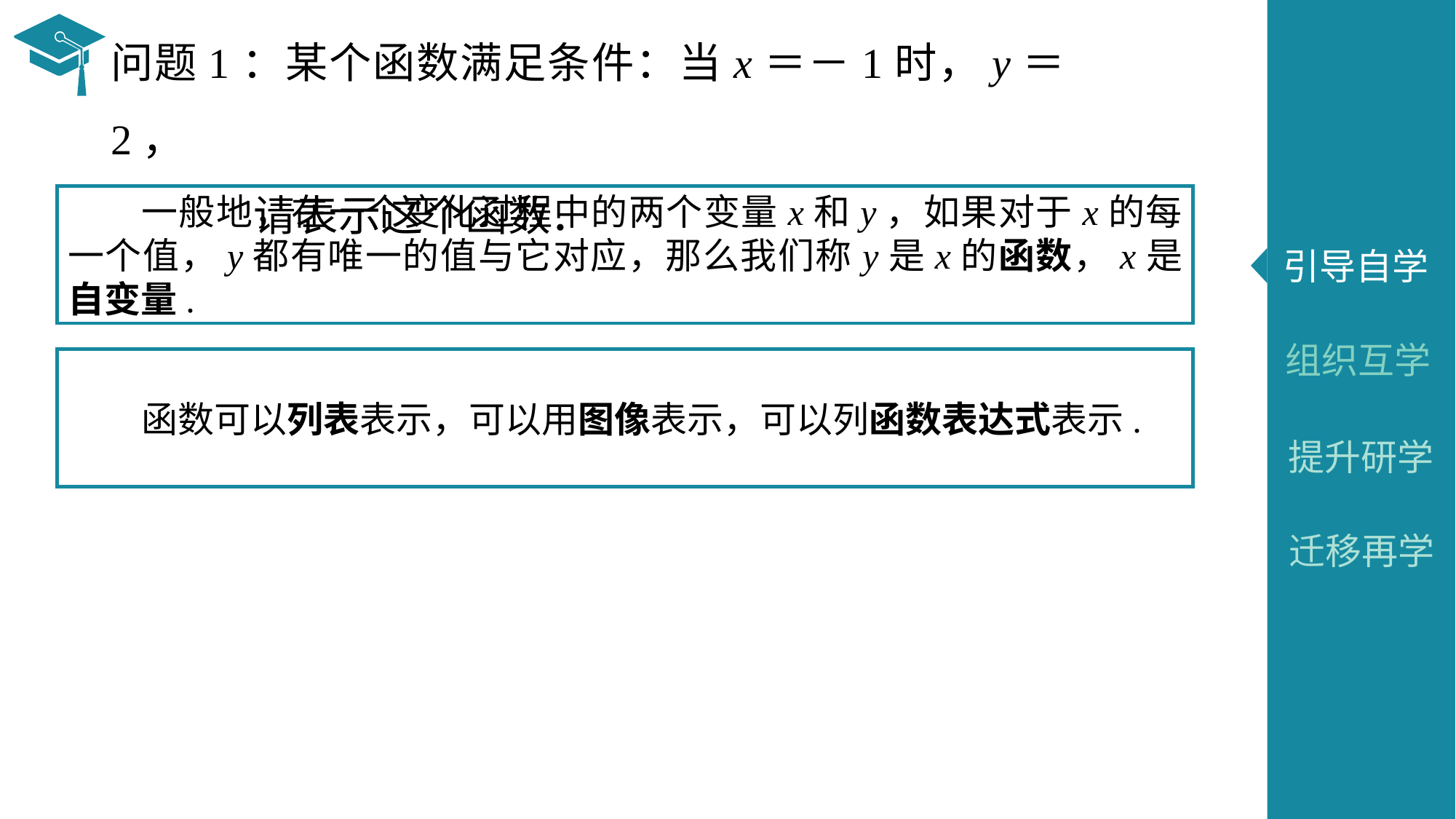

问题1：某个函数满足条件：当x＝－1时，y＝2，
              请表示这个函数．
一般地，在一个变化过程中的两个变量x和y，如果对于x的每一个值，y都有唯一的值与它对应，那么我们称y是x的函数，x是自变量.
函数可以列表表示，可以用图像表示，可以列函数表达式表示.